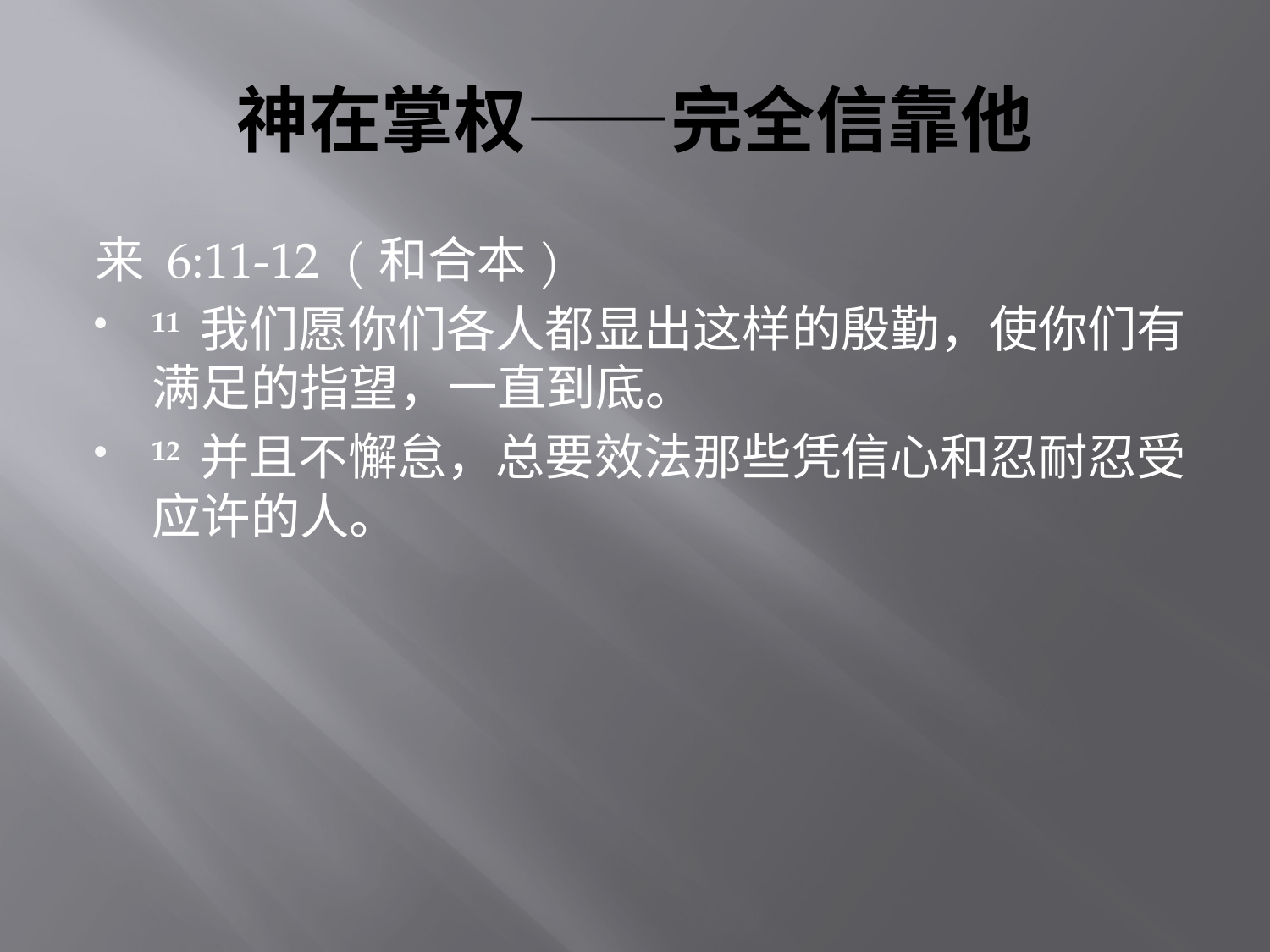

# 神在掌权——完全信靠他
来 6:11-12  (和合本)
11 我们愿你们各人都显出这样的殷勤，使你们有满足的指望，一直到底。
12 并且不懈怠，总要效法那些凭信心和忍耐忍受应许的人。